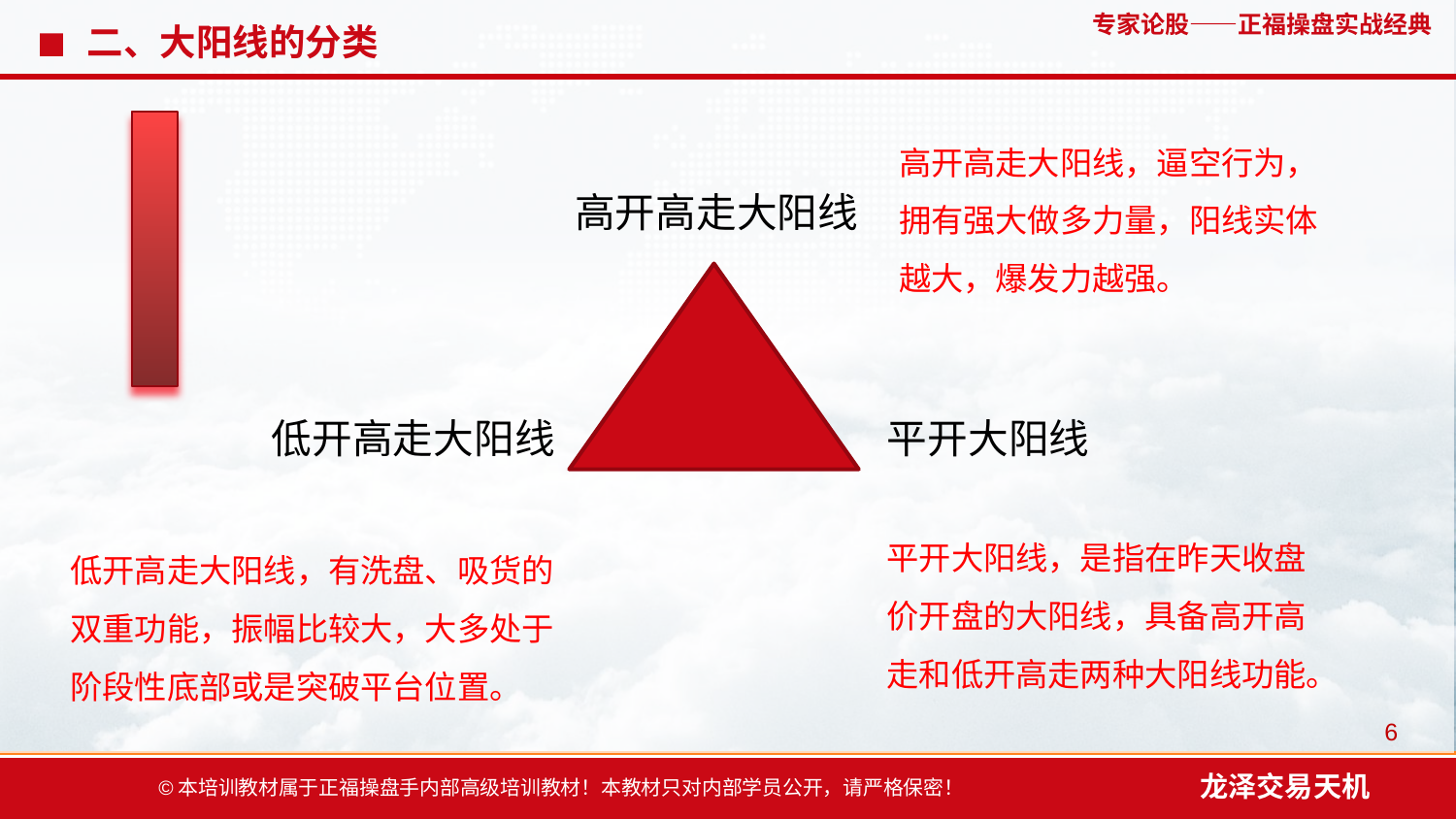

# 二、大阳线的分类

高开高走大阳线，逼空行为，拥有强大做多力量，阳线实体越大，爆发力越强。
高开高走大阳线

低开高走大阳线
平开大阳线
平开大阳线，是指在昨天收盘价开盘的大阳线，具备高开高走和低开高走两种大阳线功能。
低开高走大阳线，有洗盘、吸货的双重功能，振幅比较大，大多处于阶段性底部或是突破平台位置。